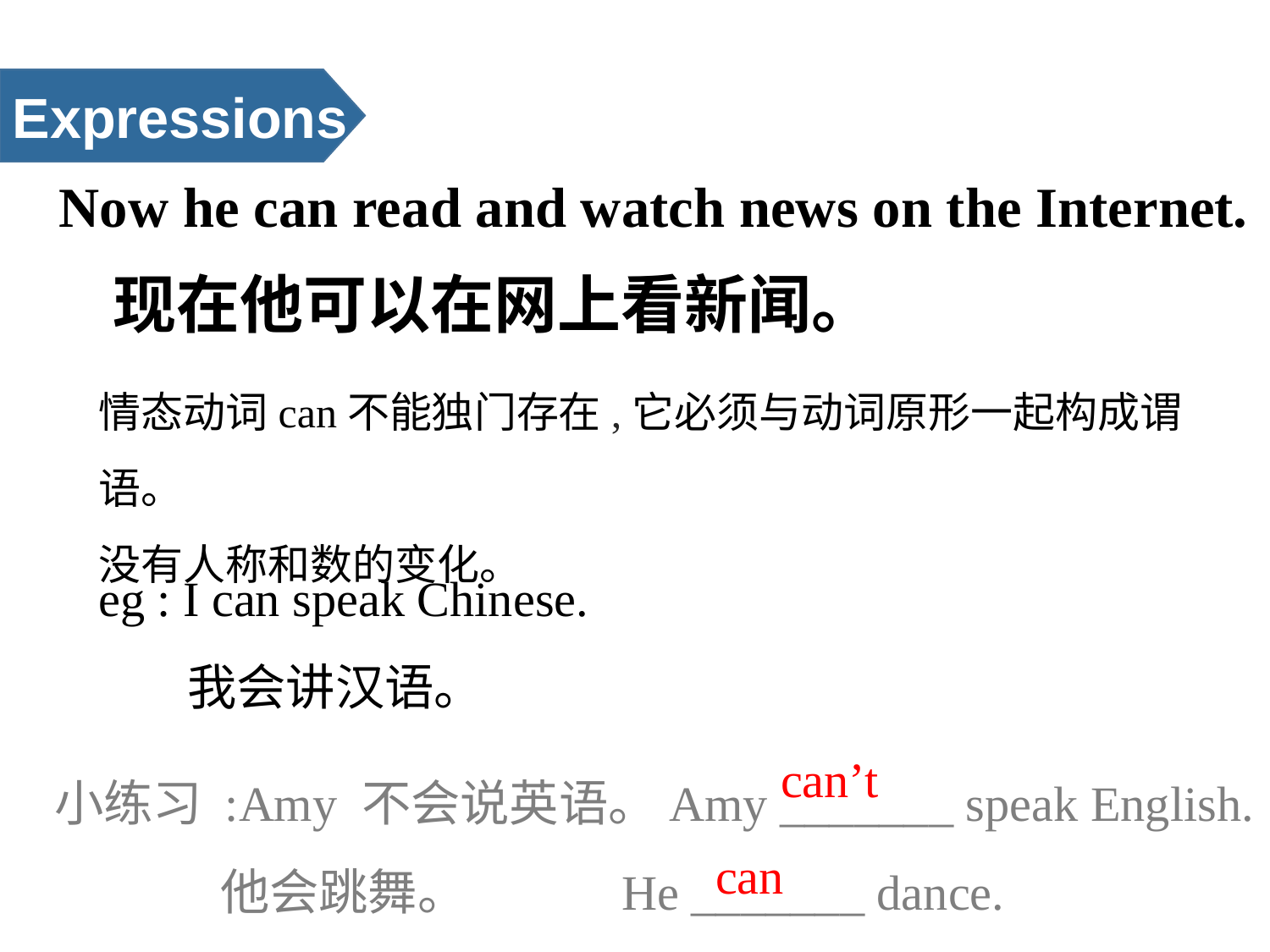

Expressions
Now he can read and watch news on the Internet.
现在他可以在网上看新闻。
情态动词can不能独门存在,它必须与动词原形一起构成谓语。
没有人称和数的变化。
eg : I can speak Chinese.
       我会讲汉语。
小练习 :Amy 不会说英语。Amy _______ speak English.
              他会跳舞。             He _______ dance.
can’t
can